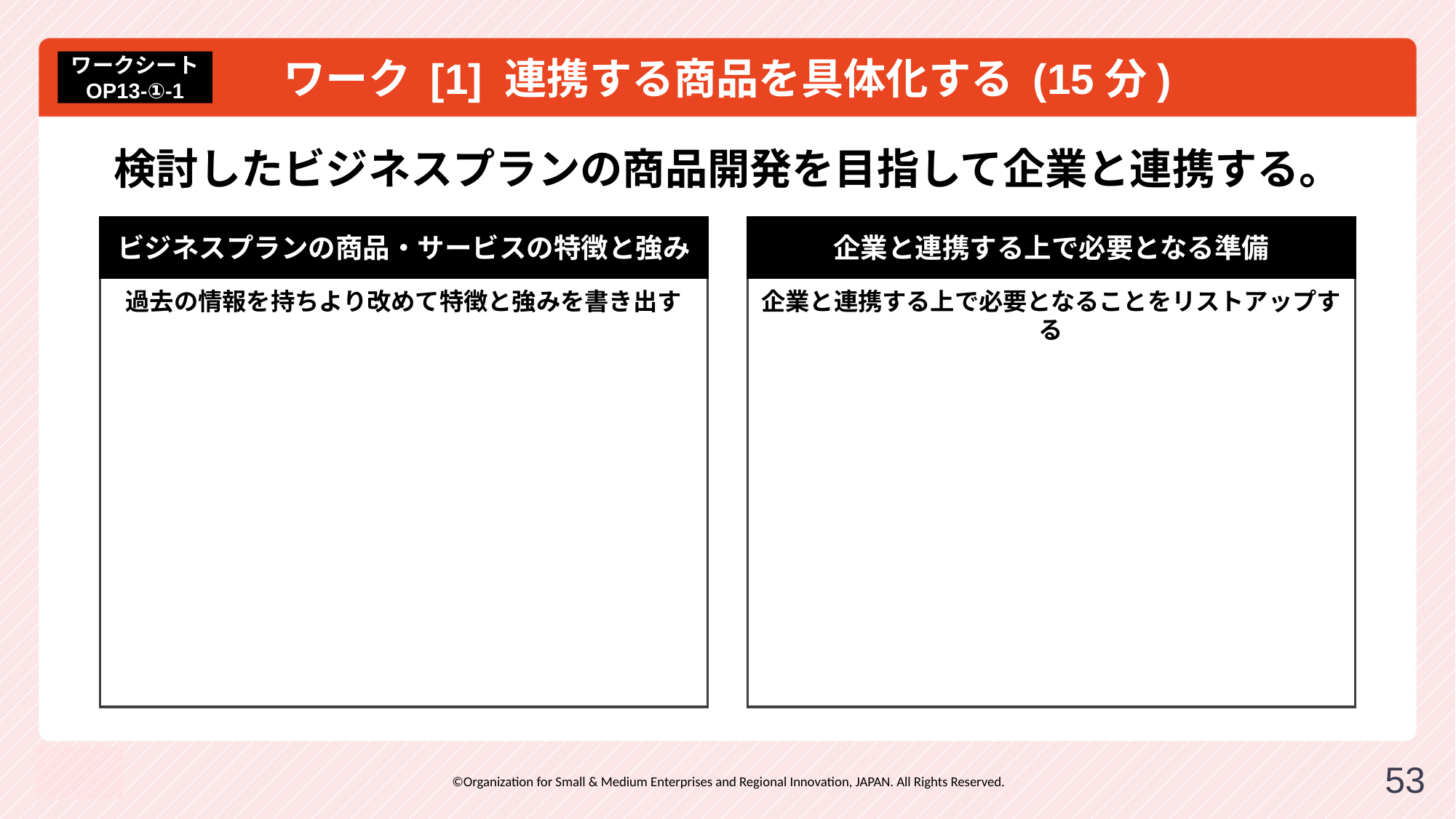

# ワーク [1] 連携する商品を具体化する (15分)
ワークシート
OP13-①-1
検討したビジネスプランの商品開発を目指して企業と連携する。
ビジネスプランの商品・サービスの特徴と強み

企業と連携する上で必要となる準備

過去の情報を持ちより改めて特徴と強みを書き出す
企業と連携する上で必要となることをリストアップする